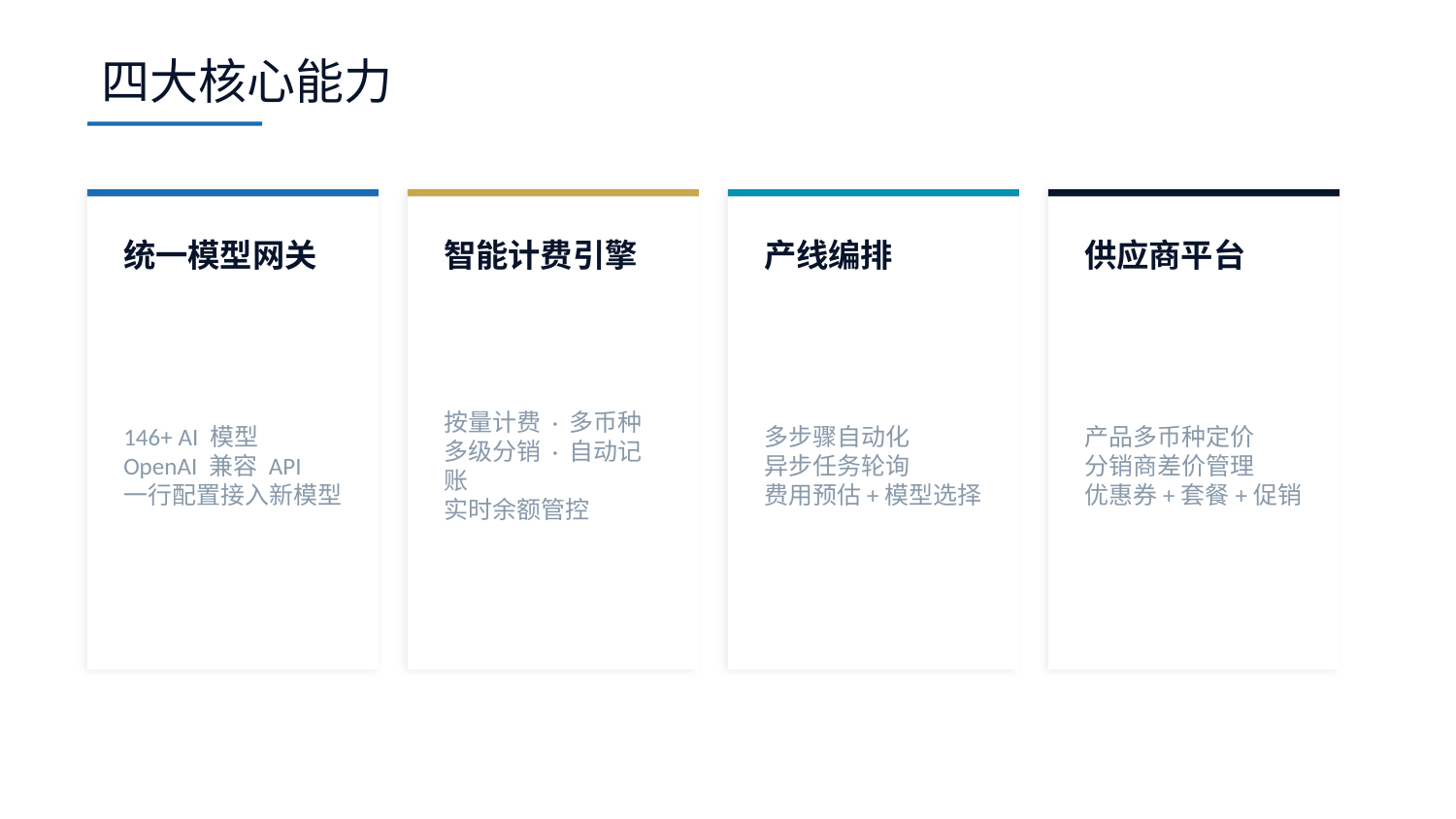

四大核心能力

统一模型网关
智能计费引擎
产线编排
供应商平台
146+ AI 模型
OpenAI 兼容 API
一行配置接入新模型
按量计费 · 多币种
多级分销 · 自动记账
实时余额管控
多步骤自动化
异步任务轮询
费用预估+模型选择
产品多币种定价
分销商差价管理
优惠券+套餐+促销